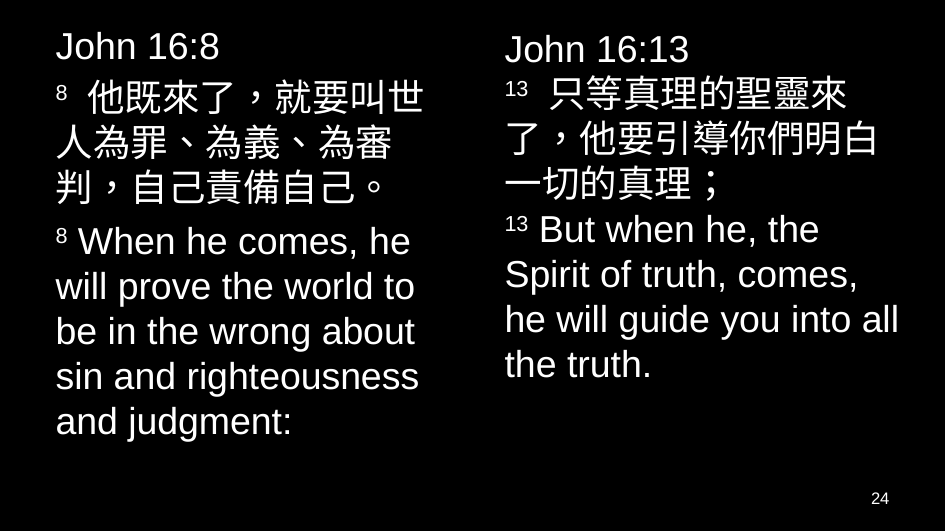

John 16:8
8 他既來了，就要叫世人為罪、為義、為審判，自己責備自己。
8 When he comes, he will prove the world to be in the wrong about sin and righteousness and judgment:
John 16:13
13 只等真理的聖靈來了，他要引導你們明白一切的真理；
13 But when he, the Spirit of truth, comes, he will guide you into all the truth.
24